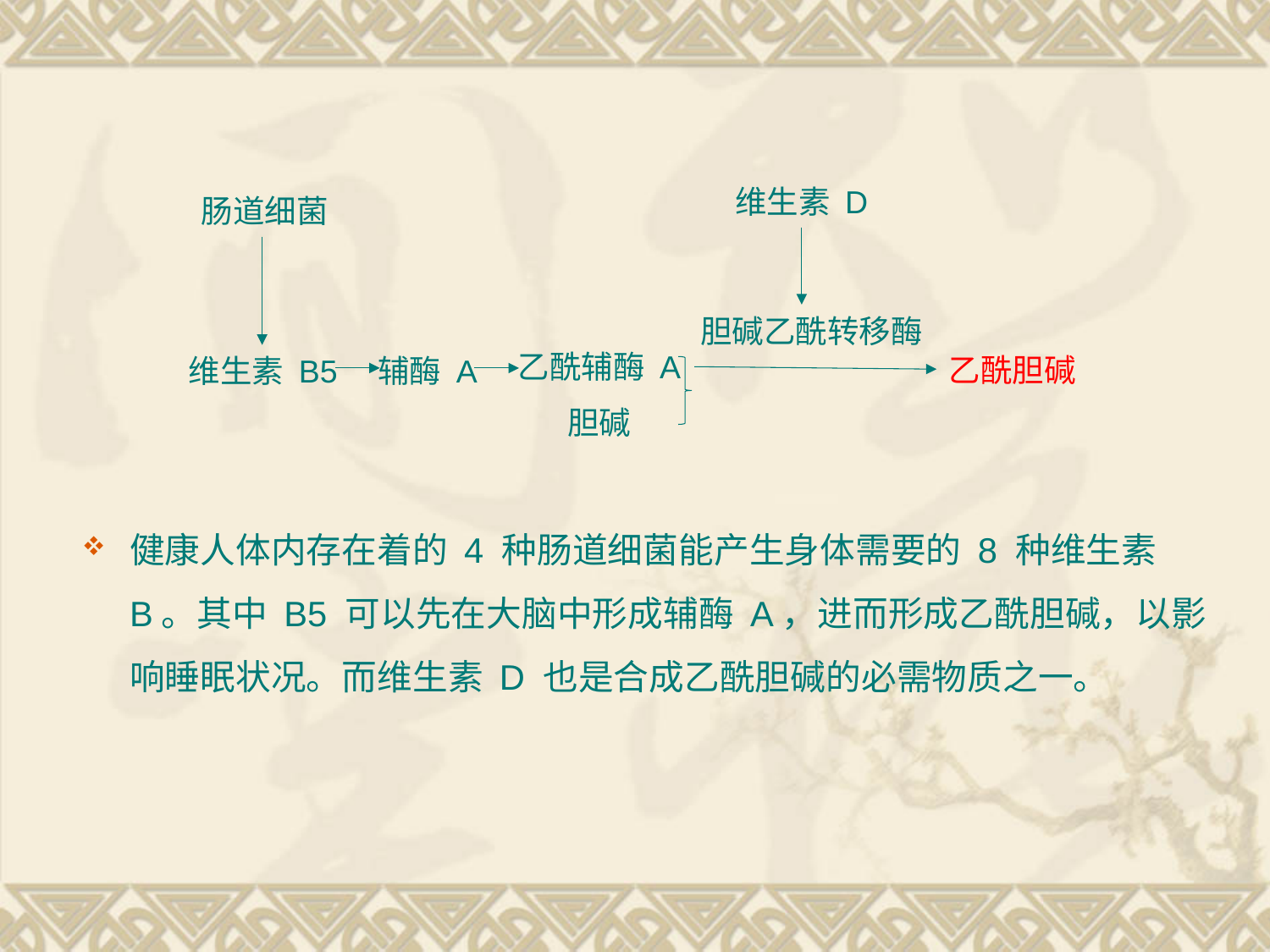

维生素 D
肠道细菌
胆碱乙酰转移酶
乙酰辅酶 A
乙酰胆碱
辅酶 A
维生素 B5

胆碱
健康人体内存在着的 4 种肠道细菌能产生身体需要的 8 种维生素 B。其中 B5 可以先在大脑中形成辅酶 A，进而形成乙酰胆碱，以影响睡眠状况。而维生素 D 也是合成乙酰胆碱的必需物质之一。